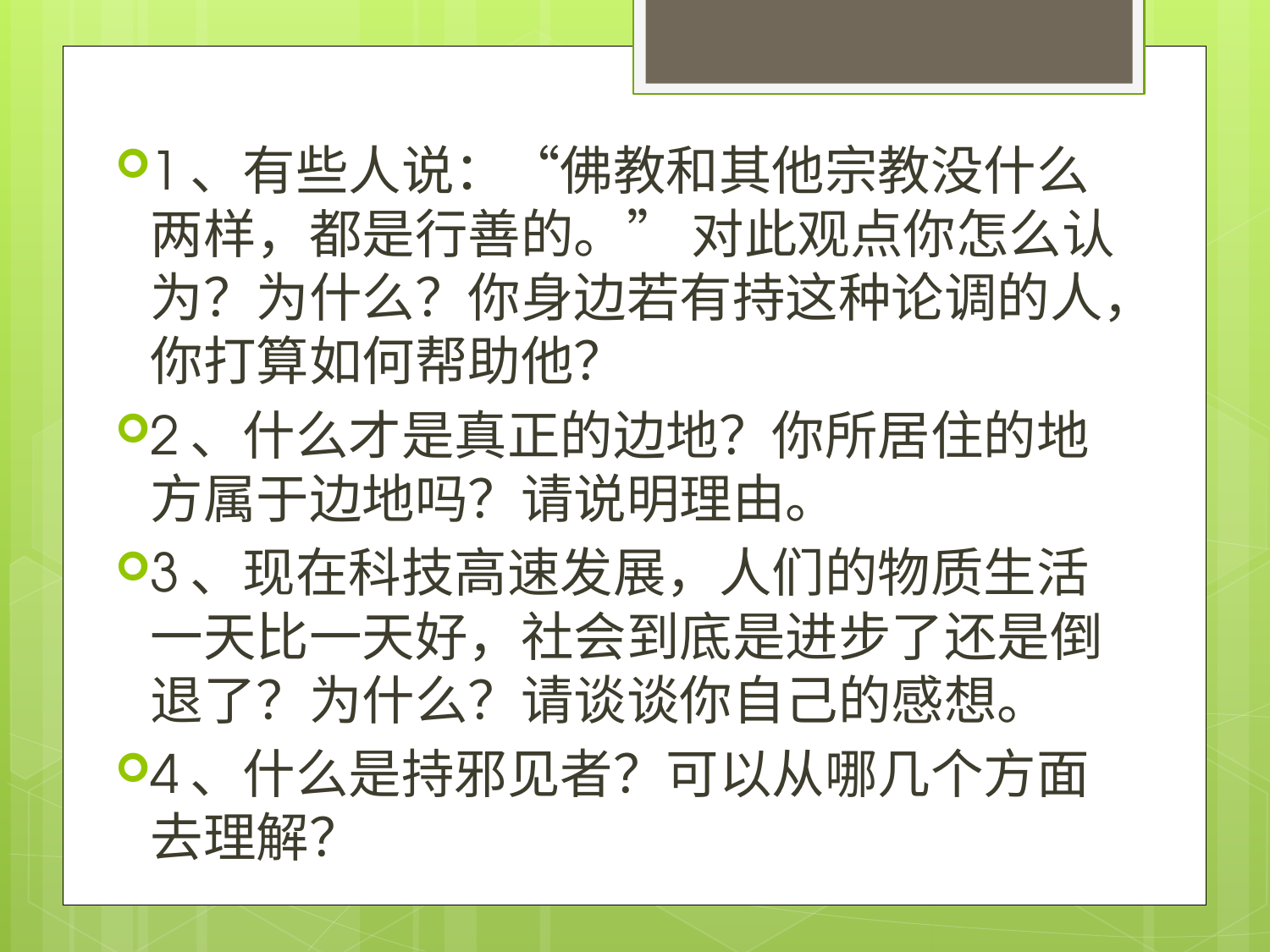

1、有些人说：“佛教和其他宗教没什么两样，都是行善的。” 对此观点你怎么认为？为什么？你身边若有持这种论调的人，你打算如何帮助他？
2、什么才是真正的边地？你所居住的地方属于边地吗？请说明理由。
3、现在科技高速发展，人们的物质生活一天比一天好，社会到底是进步了还是倒退了？为什么？请谈谈你自己的感想。
4、什么是持邪见者？可以从哪几个方面去理解？